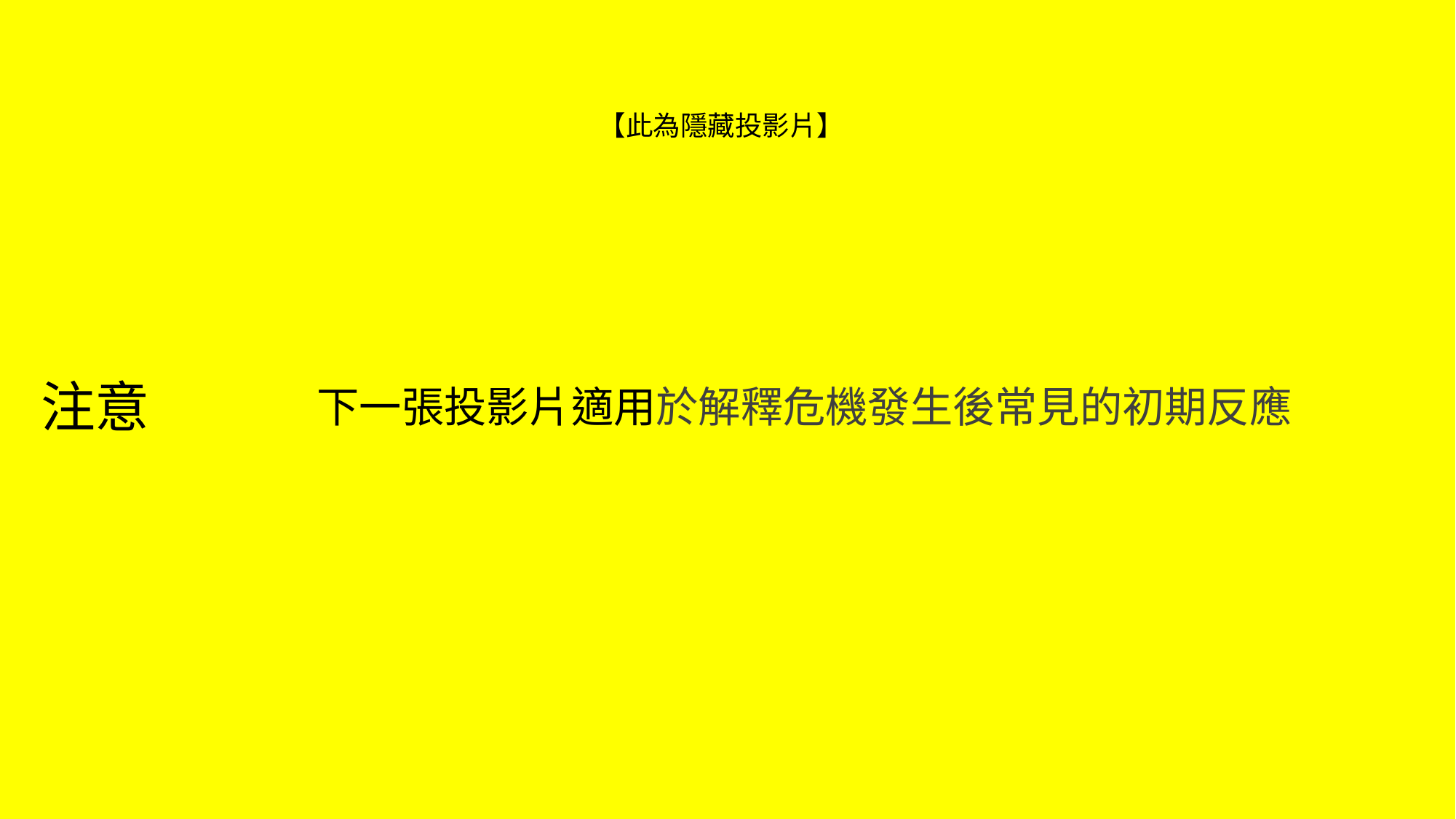

【此為隱藏投影片】
下一張投影片適用於解釋危機發生後常見的初期反應
# 注意